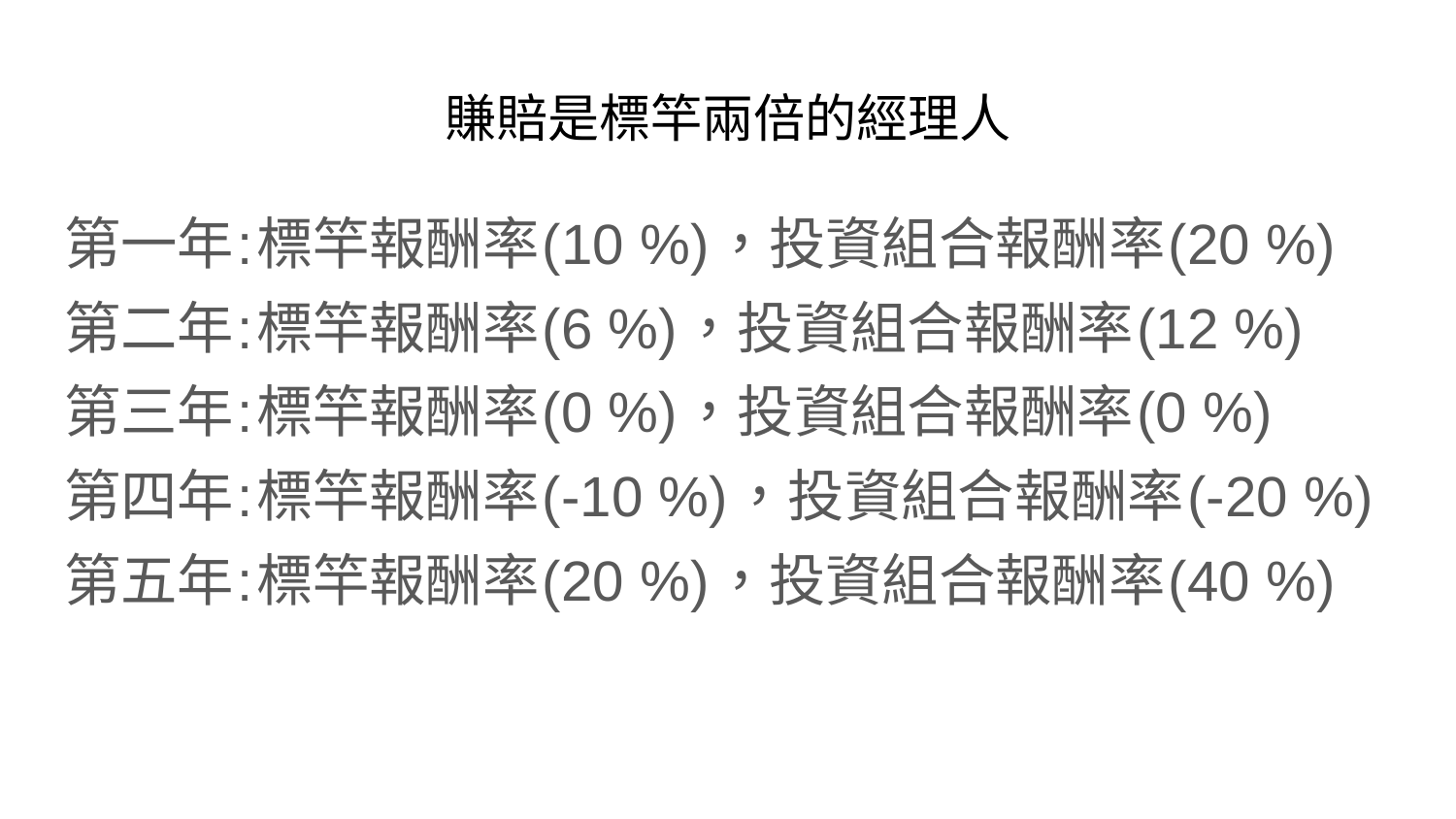

# 賺賠是標竿兩倍的經理人
第一年:標竿報酬率(10 %)，投資組合報酬率(20 %)
第二年:標竿報酬率(6 %)，投資組合報酬率(12 %)
第三年:標竿報酬率(0 %)，投資組合報酬率(0 %)
第四年:標竿報酬率(-10 %)，投資組合報酬率(-20 %)
第五年:標竿報酬率(20 %)，投資組合報酬率(40 %)